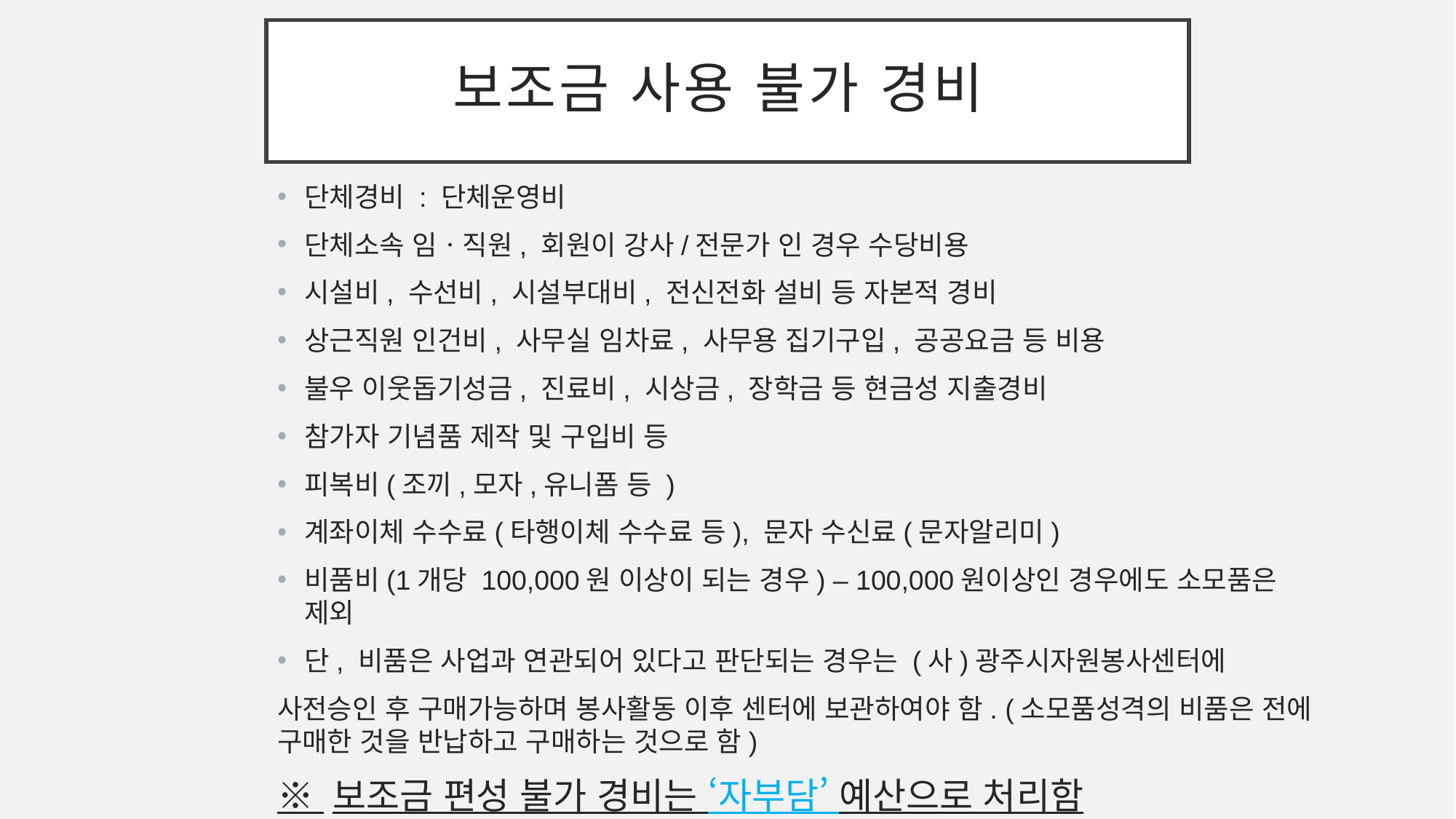

# 보조금 사용 불가 경비
단체경비 : 단체운영비
단체소속 임ㆍ직원, 회원이 강사/전문가 인 경우 수당비용
시설비, 수선비, 시설부대비, 전신전화 설비 등 자본적 경비
상근직원 인건비, 사무실 임차료, 사무용 집기구입, 공공요금 등 비용
불우 이웃돕기성금, 진료비, 시상금, 장학금 등 현금성 지출경비
참가자 기념품 제작 및 구입비 등
피복비(조끼,모자,유니폼 등 )
계좌이체 수수료(타행이체 수수료 등), 문자 수신료(문자알리미)
비품비(1개당 100,000원 이상이 되는 경우) – 100,000원이상인 경우에도 소모품은 제외
단, 비품은 사업과 연관되어 있다고 판단되는 경우는 (사)광주시자원봉사센터에
사전승인 후 구매가능하며 봉사활동 이후 센터에 보관하여야 함. (소모품성격의 비품은 전에 구매한 것을 반납하고 구매하는 것으로 함)
※ 보조금 편성 불가 경비는 ‘자부담’ 예산으로 처리함